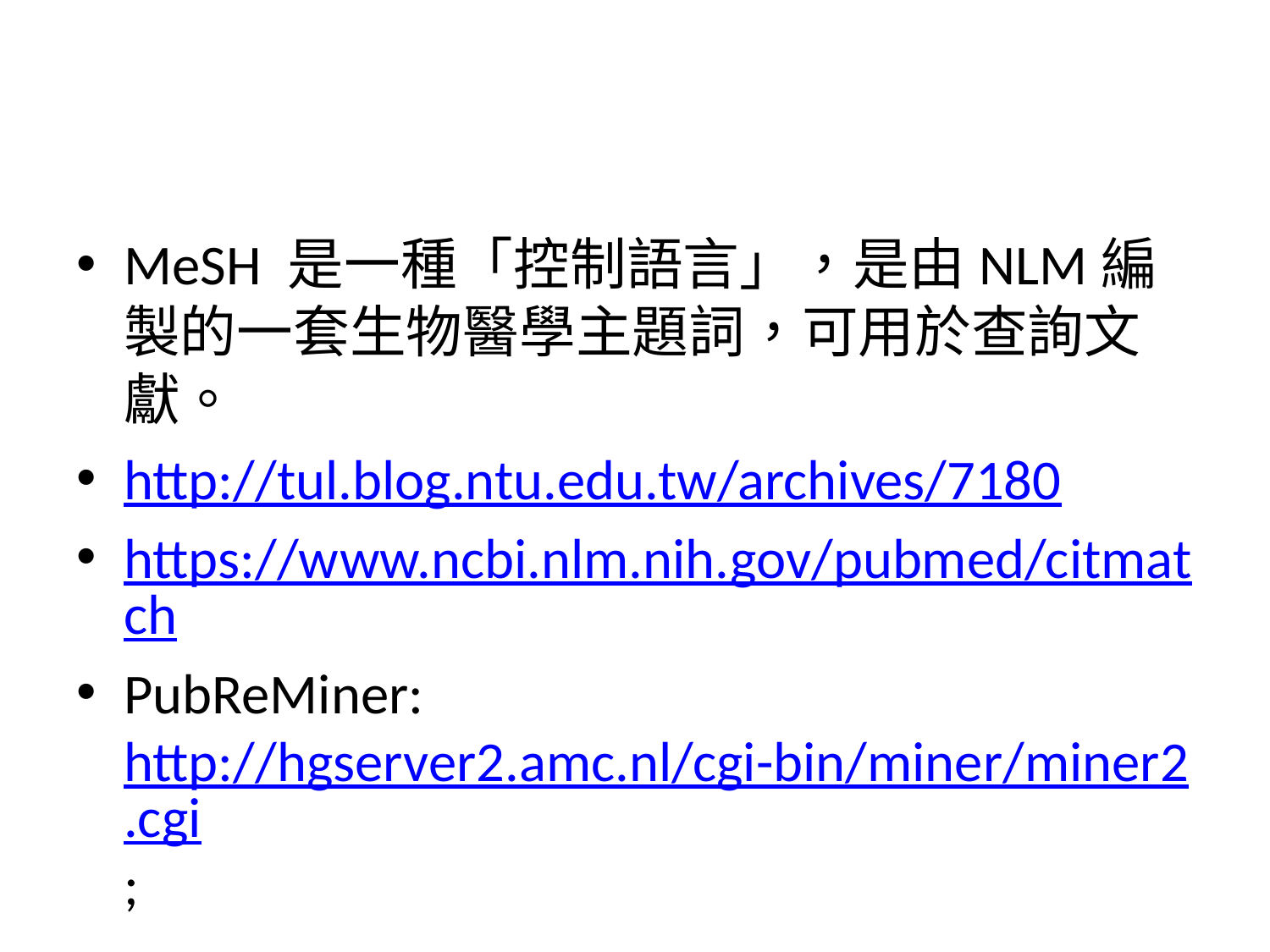

#
MeSH 是一種「控制語言」，是由NLM編製的一套生物醫學主題詞，可用於查詢文獻。
http://tul.blog.ntu.edu.tw/archives/7180
https://www.ncbi.nlm.nih.gov/pubmed/citmatch
PubReMiner: http://hgserver2.amc.nl/cgi-bin/miner/miner2.cgi;